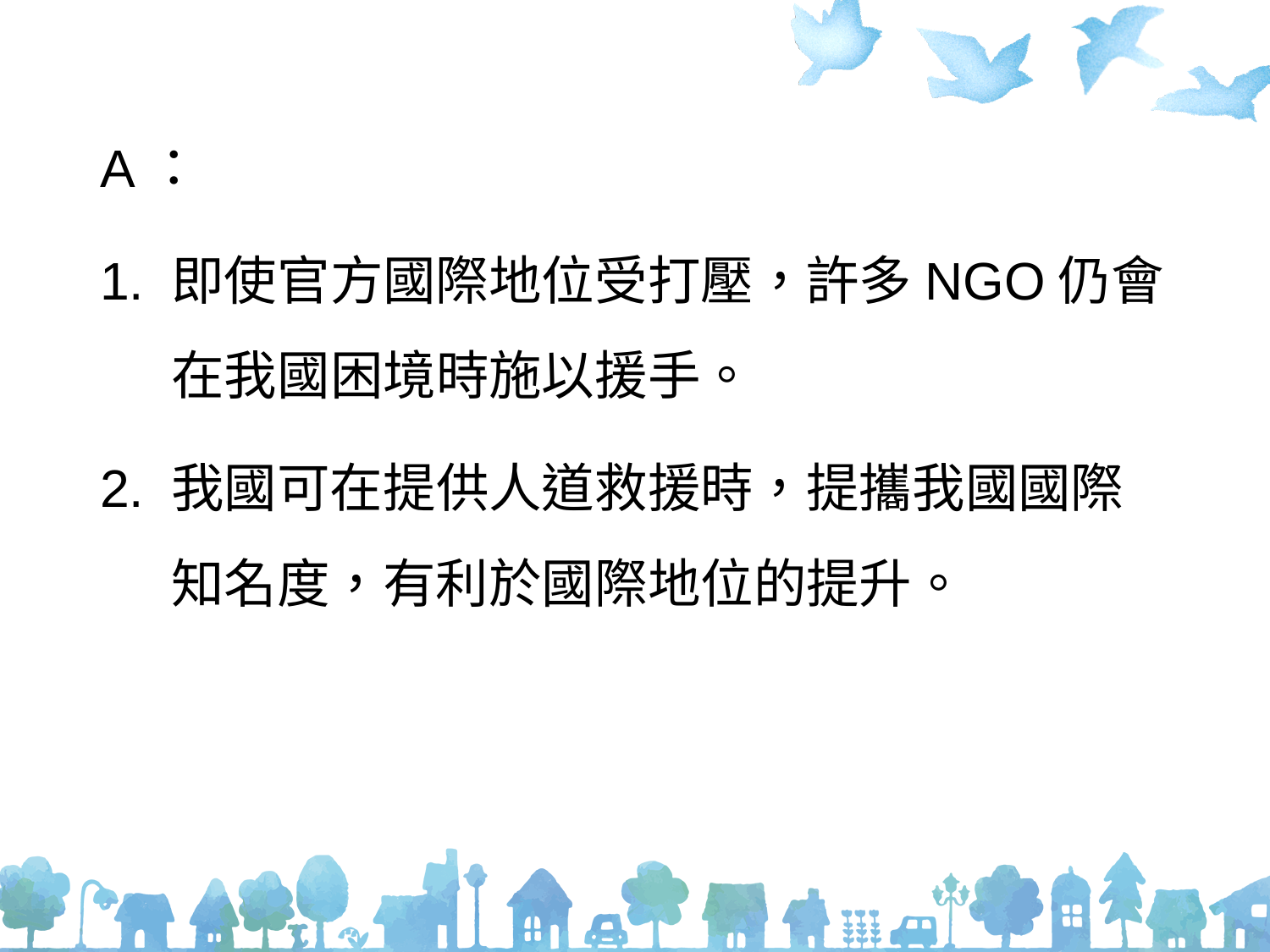

A：
即使官方國際地位受打壓，許多NGO仍會在我國困境時施以援手。
我國可在提供人道救援時，提攜我國國際知名度，有利於國際地位的提升。